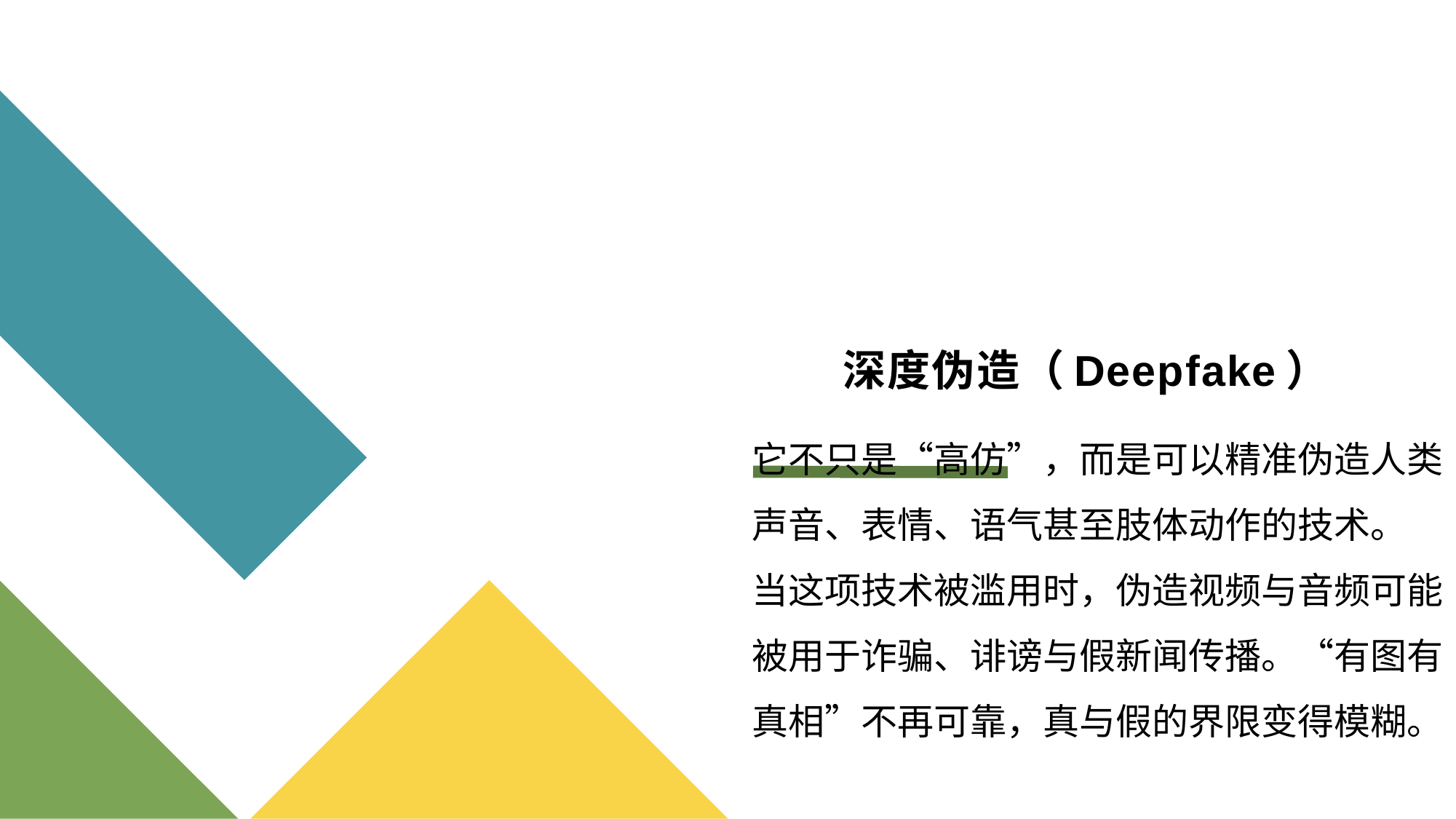

# 深度伪造（Deepfake）
它不只是“高仿”，而是可以精准伪造人类声音、表情、语气甚至肢体动作的技术。
当这项技术被滥用时，伪造视频与音频可能被用于诈骗、诽谤与假新闻传播。“有图有真相”不再可靠，真与假的界限变得模糊。